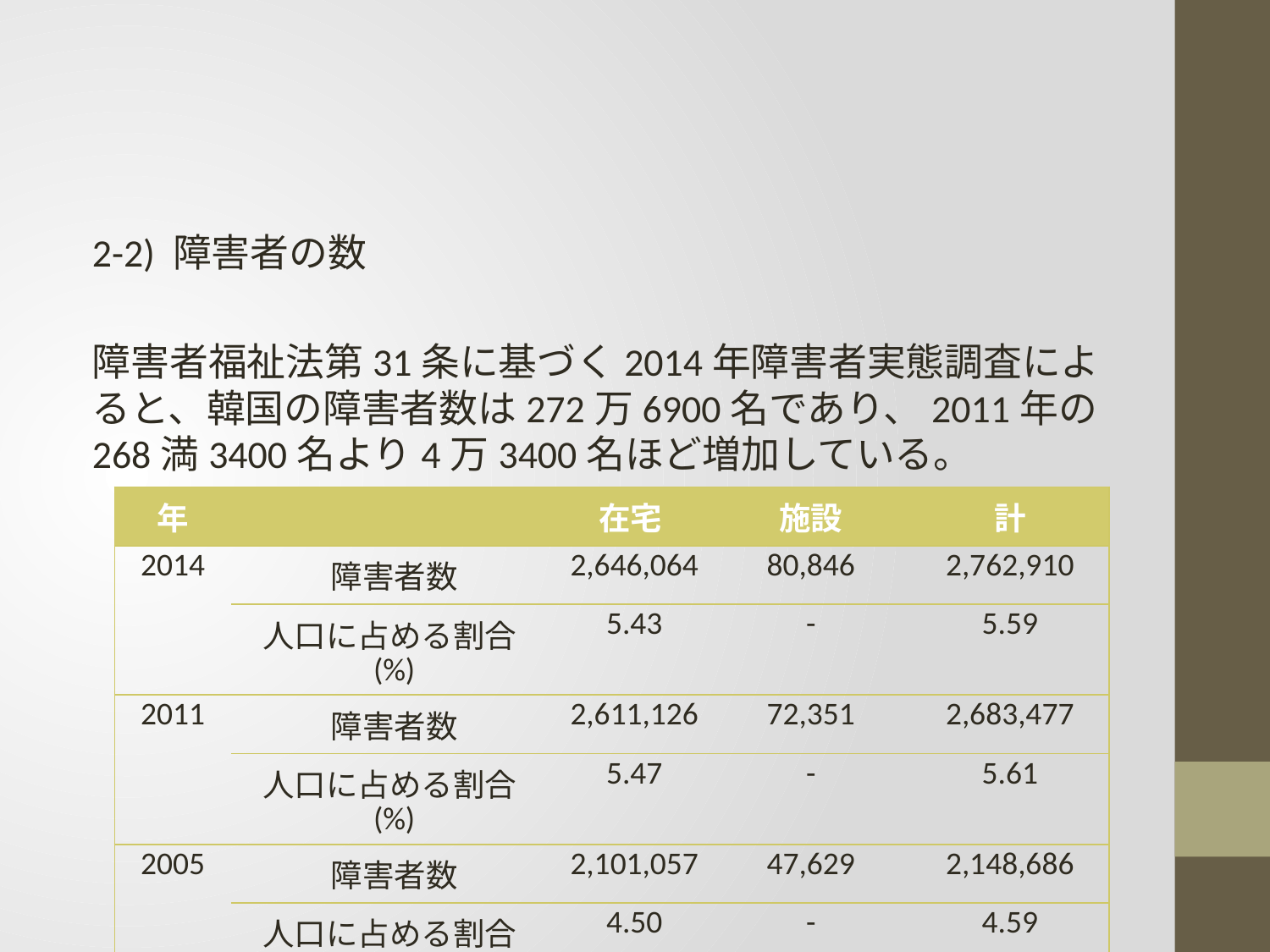

#
2-2) 障害者の数

障害者福祉法第31条に基づく2014年障害者実態調査によると、韓国の障害者数は272万6900名であり、2011年の268満3400名より4万3400名ほど増加している。
| 年 |  | 在宅 | 施設 | 計 |
| --- | --- | --- | --- | --- |
| 2014 | 障害者数 | 2,646,064 | 80,846 | 2,762,910 |
|  | 人口に占める割合(%) | 5.43 | - | 5.59 |
| 2011 | 障害者数 | 2,611,126 | 72,351 | 2,683,477 |
|  | 人口に占める割合(%) | 5.47 | - | 5.61 |
| 2005 | 障害者数 | 2,101,057 | 47,629 | 2,148,686 |
|  | 人口に占める割合(%) | 4.50 | - | 4.59 |